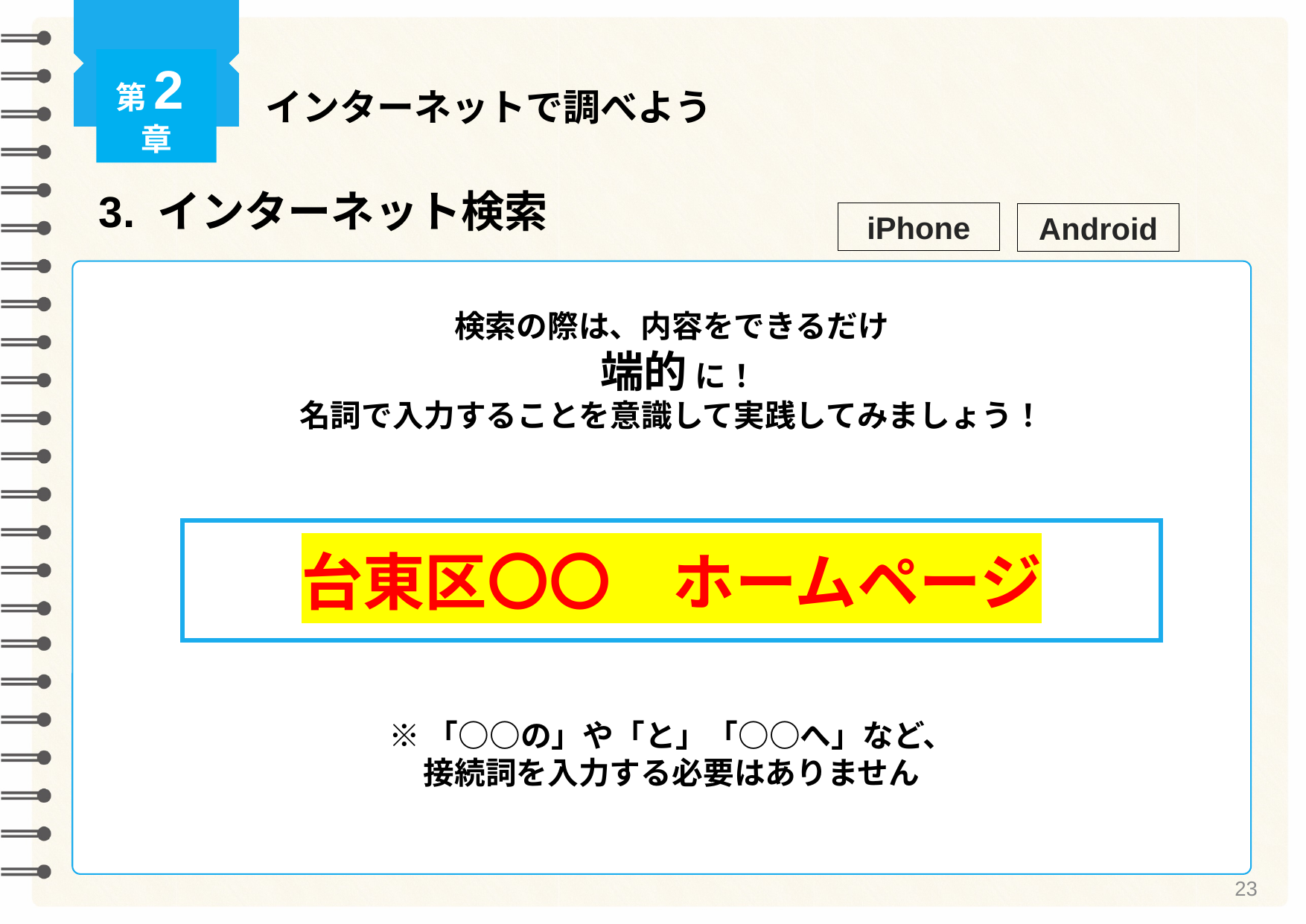

第2章

インターネットで調べよう
3. インターネット検索
iPhone
Android

検索の際は、内容をできるだけ
 端的 に！
名詞で入力することを意識して実践してみましょう！
台東区〇〇　ホームページ
※「○○の」や「と」「○○へ」など、
接続詞を入力する必要はありません
23